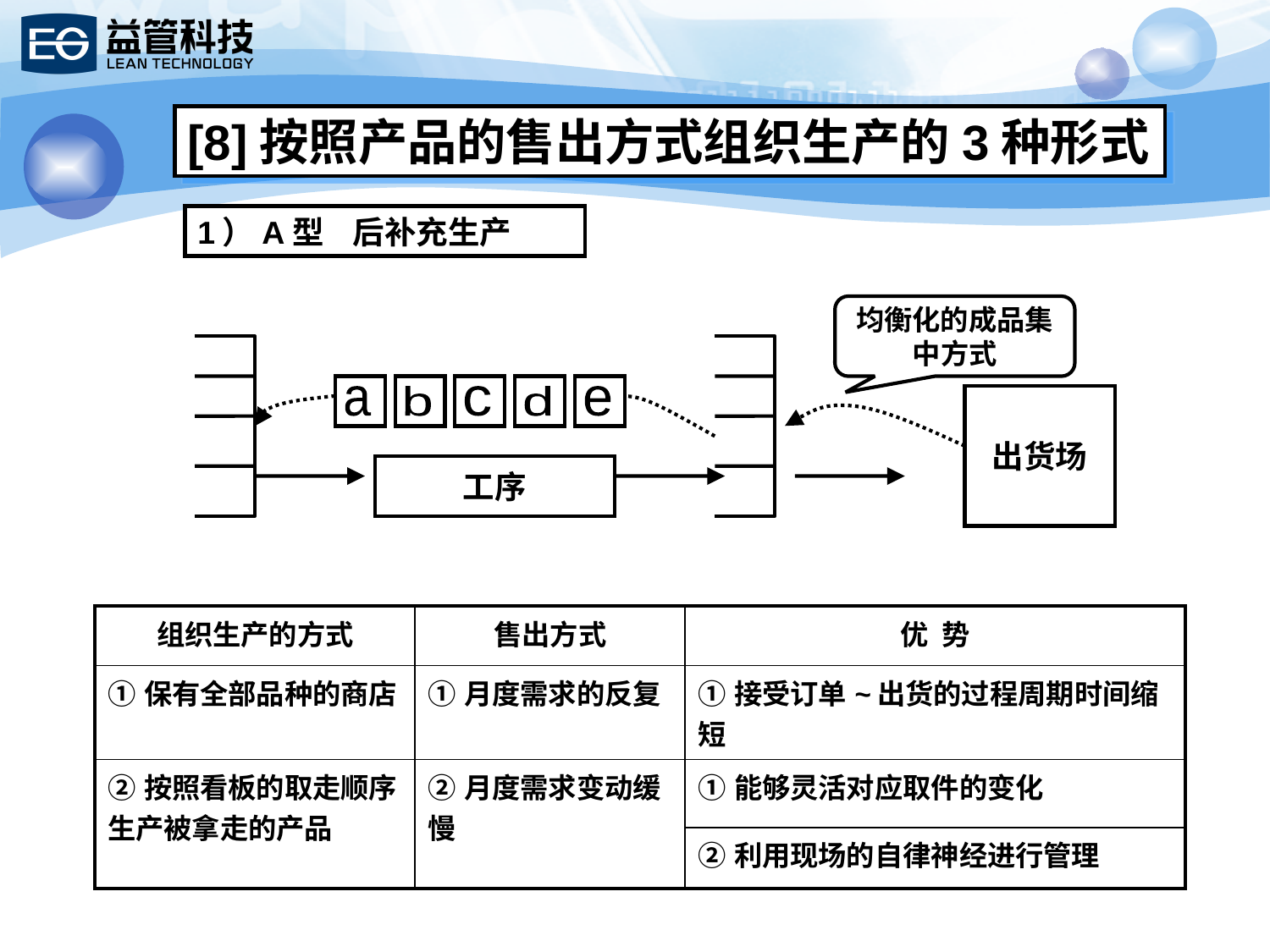

[8]按照产品的售出方式组织生产的3种形式
1）A型    后补充生产
均衡化的成品集中方式

a
b
c
d
e
出货场

工序

| 组织生产的方式 | 售出方式 | 优 势 |
| --- | --- | --- |
| ①保有全部品种的商店 | ①月度需求的反复 | ①接受订单~出货的过程周期时间缩短 |
| ②按照看板的取走顺序生产被拿走的产品 | ②月度需求变动缓慢 | ①能够灵活对应取件的变化 |
|  |  | ②利用现场的自律神经进行管理 |